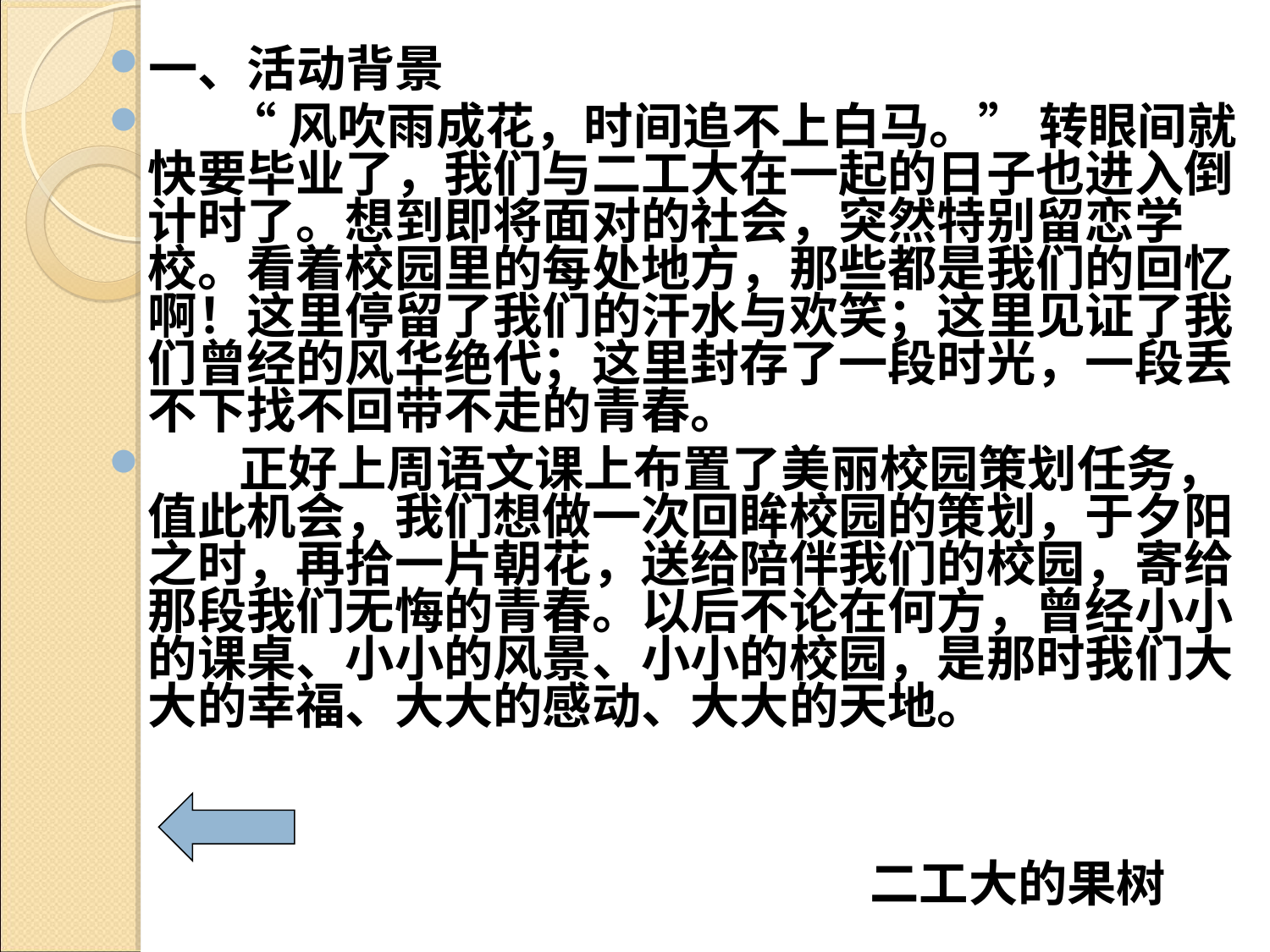

一、活动背景
       “风吹雨成花，时间追不上白马。” 转眼间就快要毕业了，我们与二工大在一起的日子也进入倒计时了。想到即将面对的社会，突然特别留恋学校。看着校园里的每处地方，那些都是我们的回忆啊！这里停留了我们的汗水与欢笑；这里见证了我们曾经的风华绝代；这里封存了一段时光，一段丢不下找不回带不走的青春。
       正好上周语文课上布置了美丽校园策划任务，值此机会，我们想做一次回眸校园的策划，于夕阳之时，再拾一片朝花，送给陪伴我们的校园，寄给那段我们无悔的青春。以后不论在何方，曾经小小的课桌、小小的风景、小小的校园，是那时我们大大的幸福、大大的感动、大大的天地。

二工大的果树